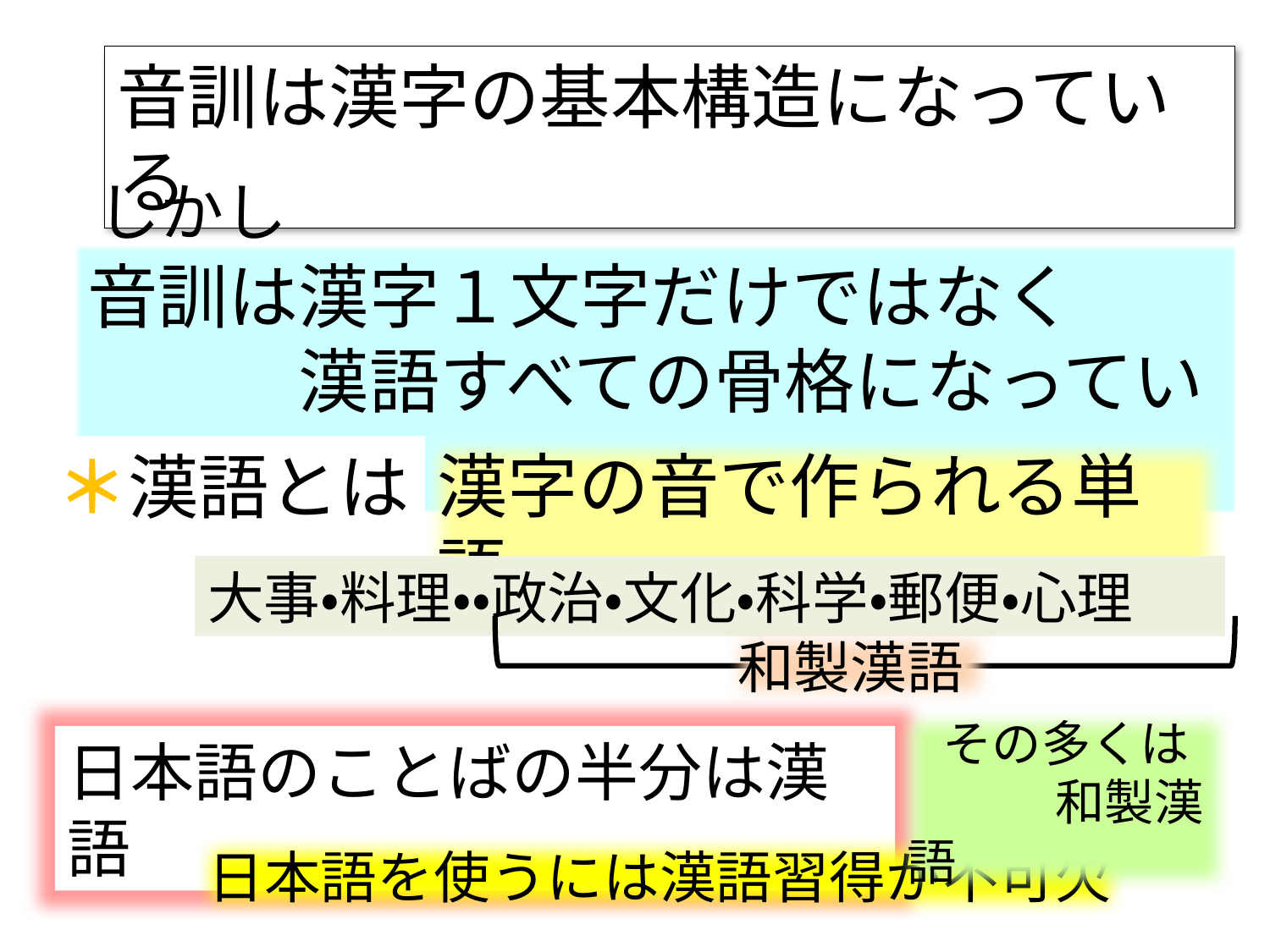

音訓は漢字の基本構造になっている
しかし
音訓は漢字１文字だけではなく
　　　漢語すべての骨格になっている

＊漢語とは
漢字の音で作られる単語
大事・料理・・政治・文化・科学・郵便・心理
和製漢語
　その多くは
　　　和製漢語
日本語のことばの半分は漢語
日本語を使うには漢語習得が不可欠